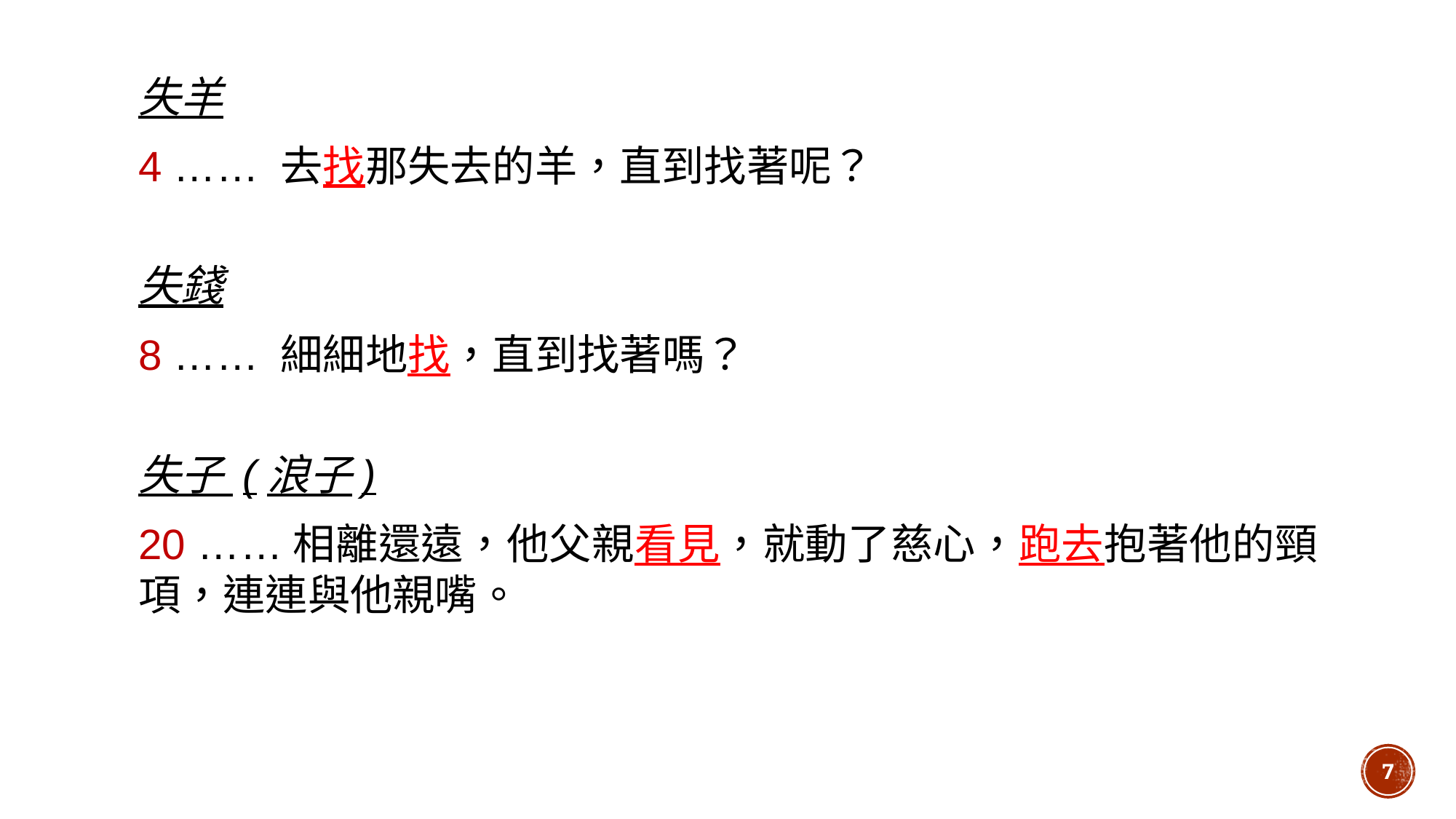

# 失羊
4 …… 去找那失去的羊，直到找著呢？
失錢
8 …… 細細地找，直到找著嗎？
失子 (浪子)
20 ……相離還遠，他父親看見，就動了慈心，跑去抱著他的頸項，連連與他親嘴。
7